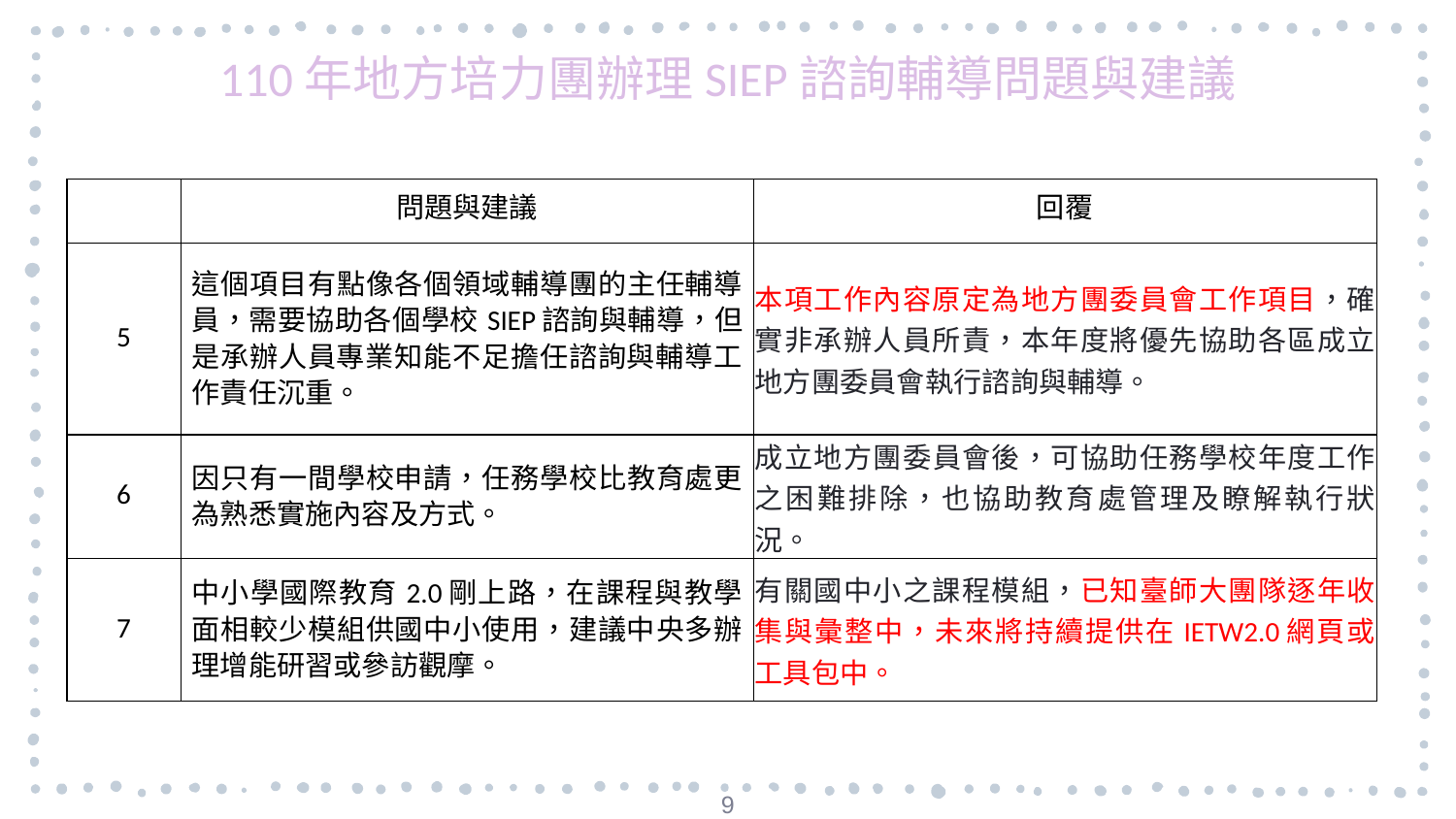

110年地方培力團辦理SIEP諮詢輔導問題與建議
|  | 問題與建議 | 回覆 |
| --- | --- | --- |
| 5 | 這個項目有點像各個領域輔導團的主任輔導員，需要協助各個學校SIEP諮詢與輔導，但是承辦人員專業知能不足擔任諮詢與輔導工作責任沉重。 | 本項工作內容原定為地方團委員會工作項目，確實非承辦人員所責，本年度將優先協助各區成立地方團委員會執行諮詢與輔導。 |
| 6 | 因只有一間學校申請，任務學校比教育處更為熟悉實施內容及方式。 | 成立地方團委員會後，可協助任務學校年度工作之困難排除，也協助教育處管理及瞭解執行狀況。 |
| 7 | 中小學國際教育2.0剛上路，在課程與教學面相較少模組供國中小使用，建議中央多辦理增能研習或參訪觀摩。 | 有關國中小之課程模組，已知臺師大團隊逐年收集與彙整中，未來將持續提供在IETW2.0網頁或工具包中。 |
9